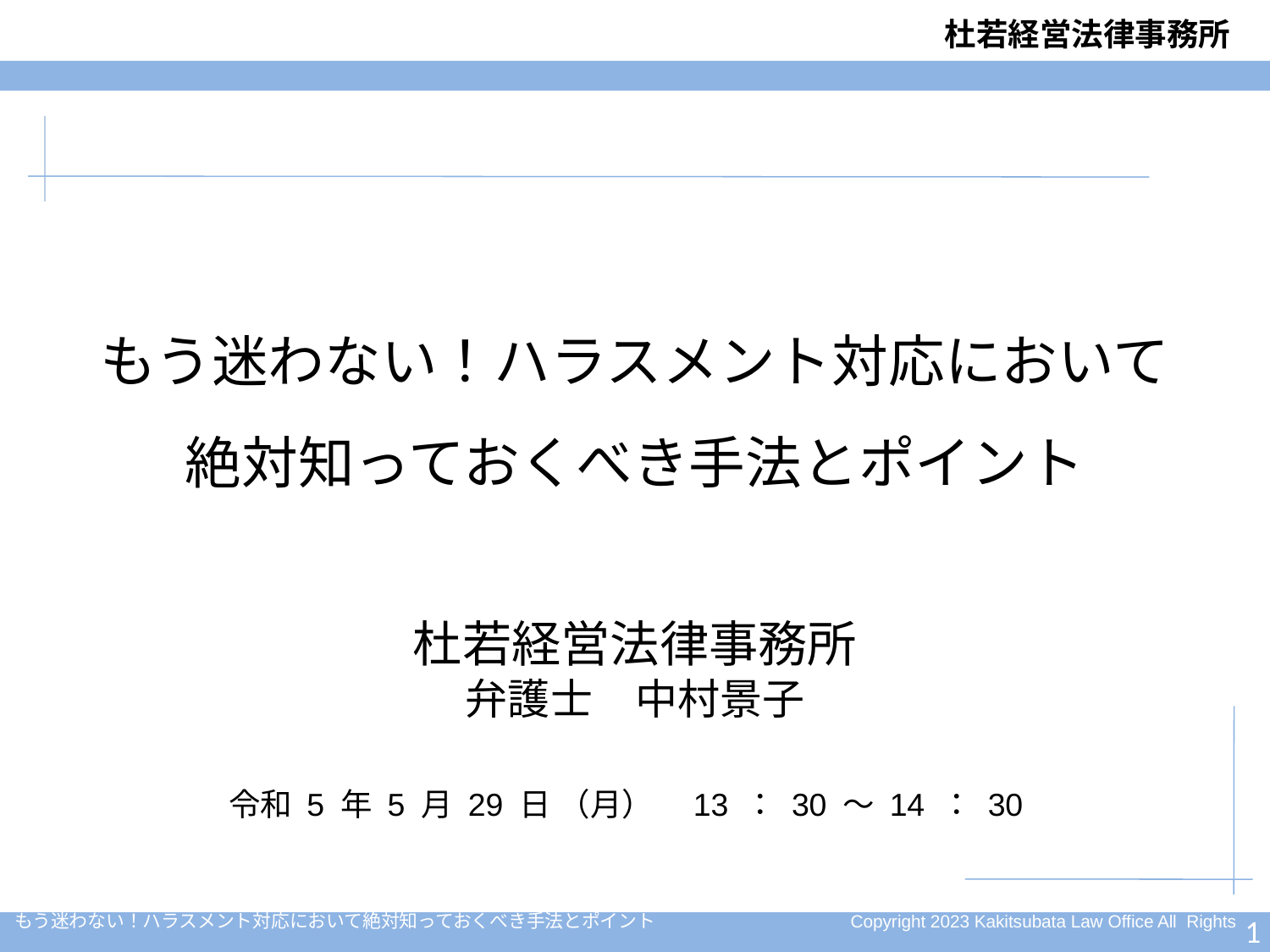

もう迷わない！ハラスメント対応において
絶対知っておくべき手法とポイント

杜若経営法律事務所
弁護士　中村景子

　　令和 5 年 5 月 29 日 （月）　13 ： 30 ～ 14 ： 30
1